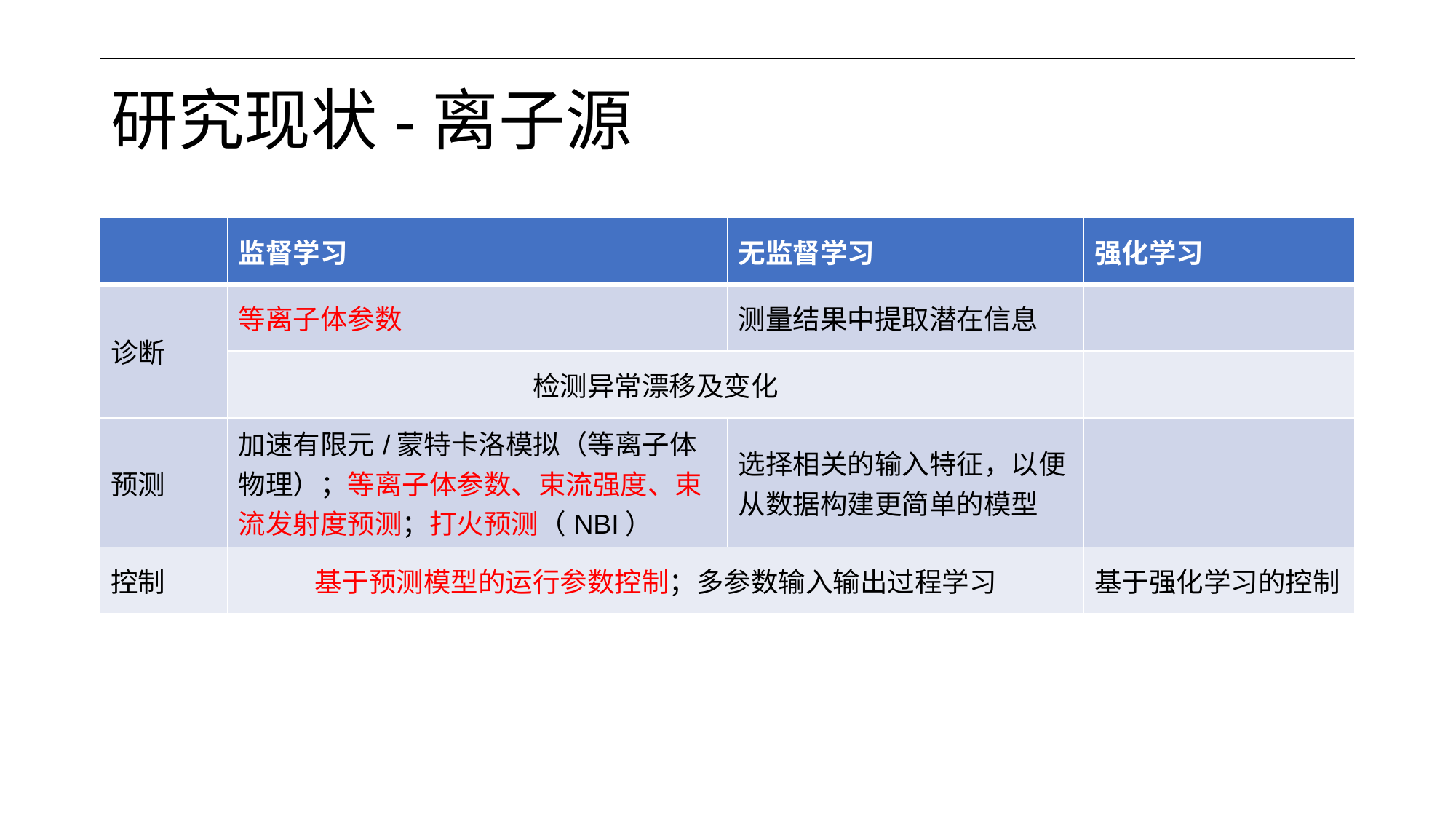

# 研究现状-离子源
|  | 监督学习 | 无监督学习 | 强化学习 |
| --- | --- | --- | --- |
| 诊断 | 等离子体参数 | 测量结果中提取潜在信息 |  |
|  | 检测异常漂移及变化 |  |  |
| 预测 | 加速有限元/蒙特卡洛模拟（等离子体物理）；等离子体参数、束流强度、束流发射度预测；打火预测（NBI） | 选择相关的输入特征，以便从数据构建更简单的模型 |  |
| 控制 | 基于预测模型的运行参数控制；多参数输入输出过程学习 |  | 基于强化学习的控制 |